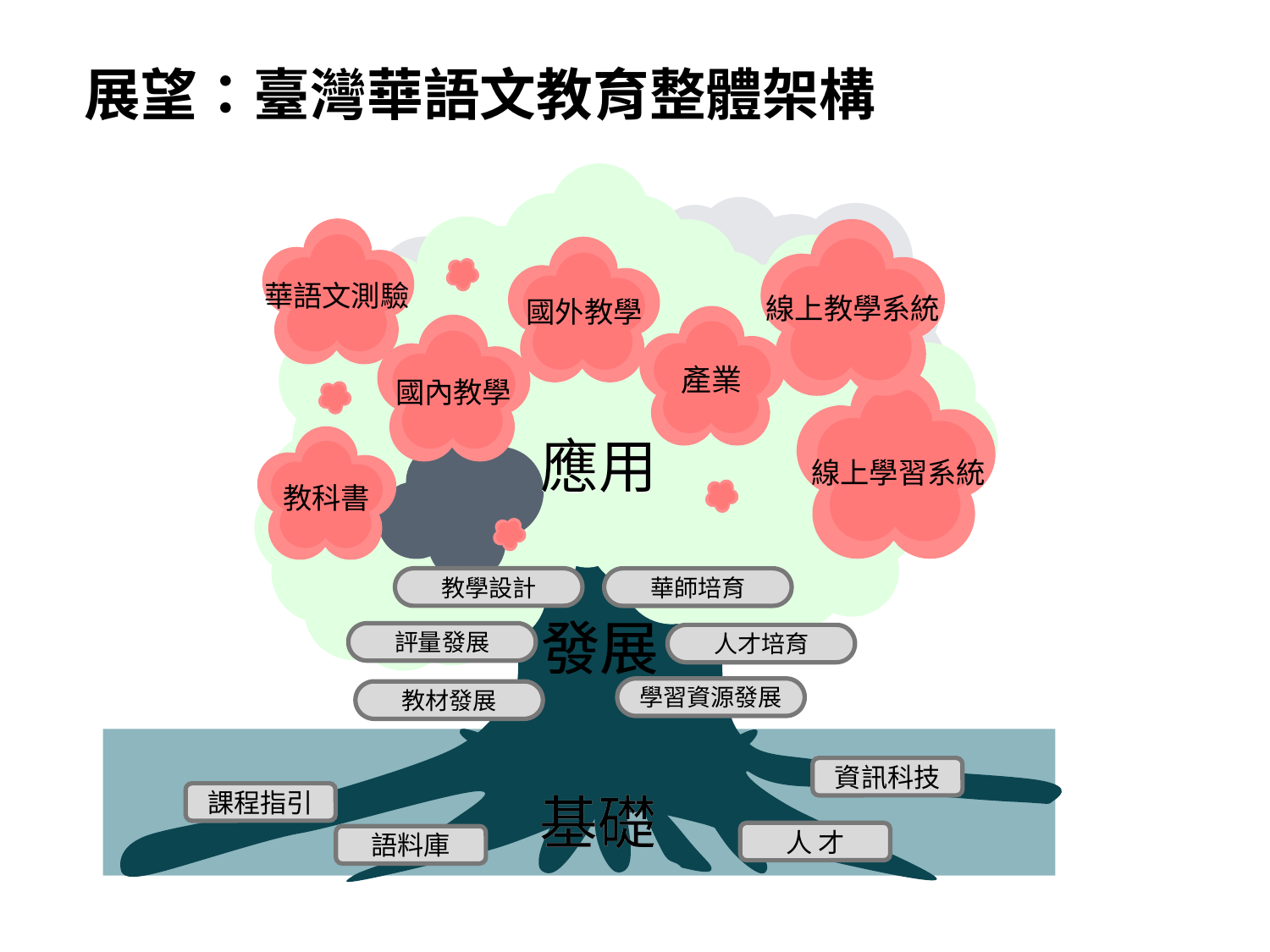

展望：臺灣華語文教育整體架構

00

華語文測驗
線上教學系統
國外教學

產業

國內教學

應用
應用

線上學習系統
教科書

教學設計
華師培育
發展
發展
評量發展
人才培育
學習資源發展
教材發展

資訊科技

基礎
基礎

課程指引

人 才
語料庫